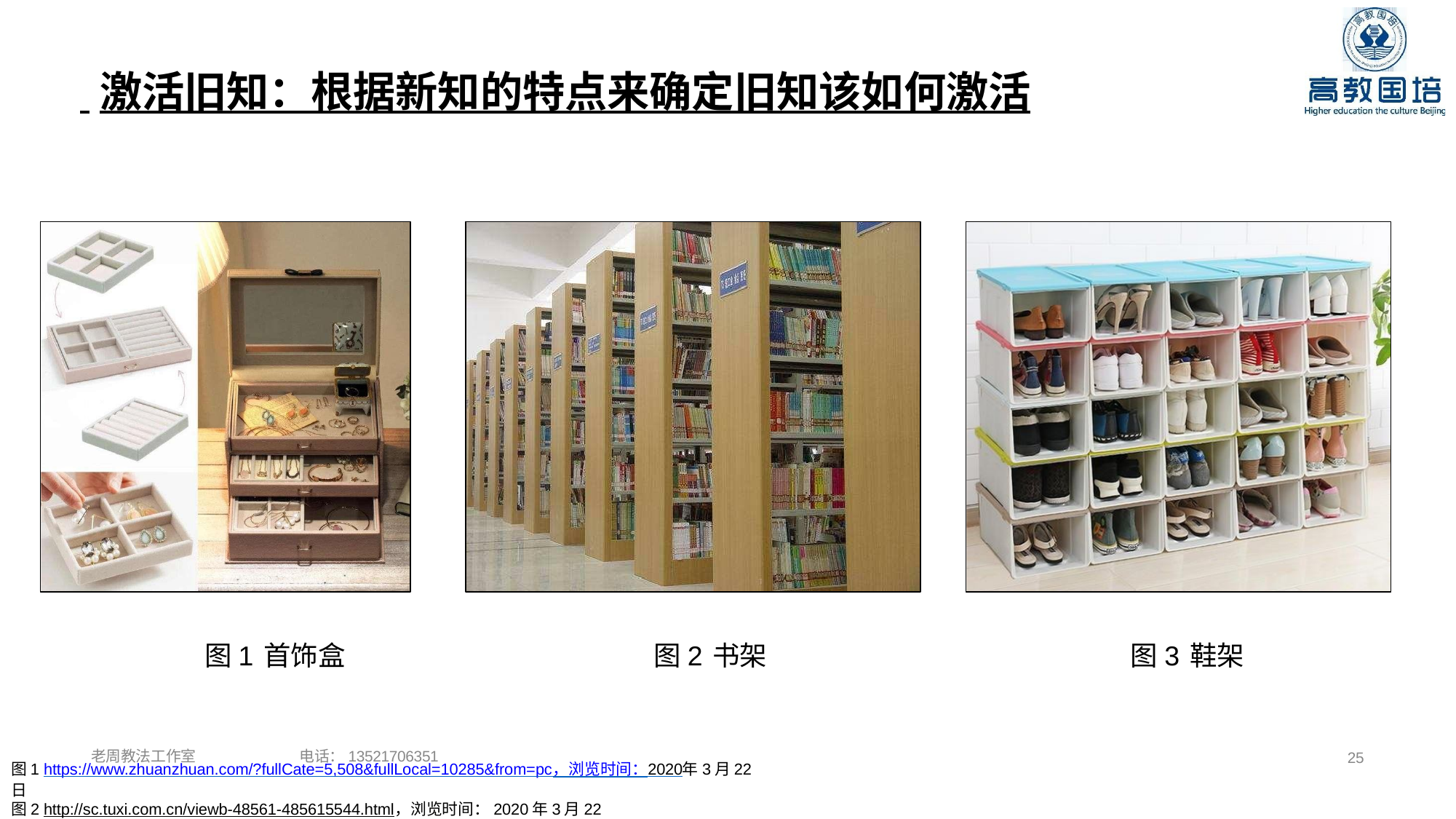

# 激活旧知：根据新知的特点来确定旧知该如何激活

图1	首饰盒
图2	书架
图3	鞋架
老周教法工作室	电话：13521706351
图1 https://www.zhuanzhuan.com/?fullCate=5,508&fullLocal=10285&from=pc，浏览时间：2020年3月22日
图2 http://sc.tuxi.com.cn/viewb-48561-485615544.html，浏览时间：2020年3月22日 图3 http://www.62a.net/m/s.php?id=41121221949，浏览时间：2020年3月22日
25